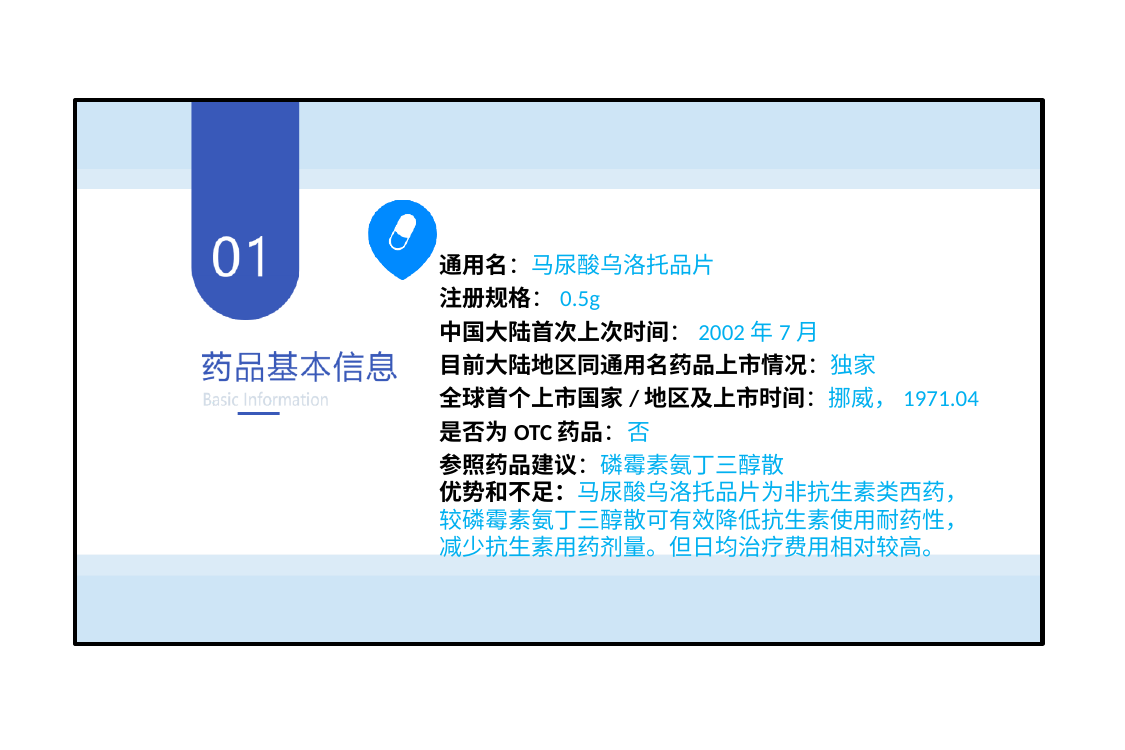

通用名：马尿酸乌洛托品片
注册规格：0.5g
中国大陆首次上次时间：2002年7月
目前大陆地区同通用名药品上市情况：独家
全球首个上市国家/地区及上市时间：挪威，1971.04
是否为OTC药品：否
参照药品建议：磷霉素氨丁三醇散
优势和不足：马尿酸乌洛托品片为非抗生素类西药，较磷霉素氨丁三醇散可有效降低抗生素使用耐药性，减少抗生素用药剂量。但日均治疗费用相对较高。